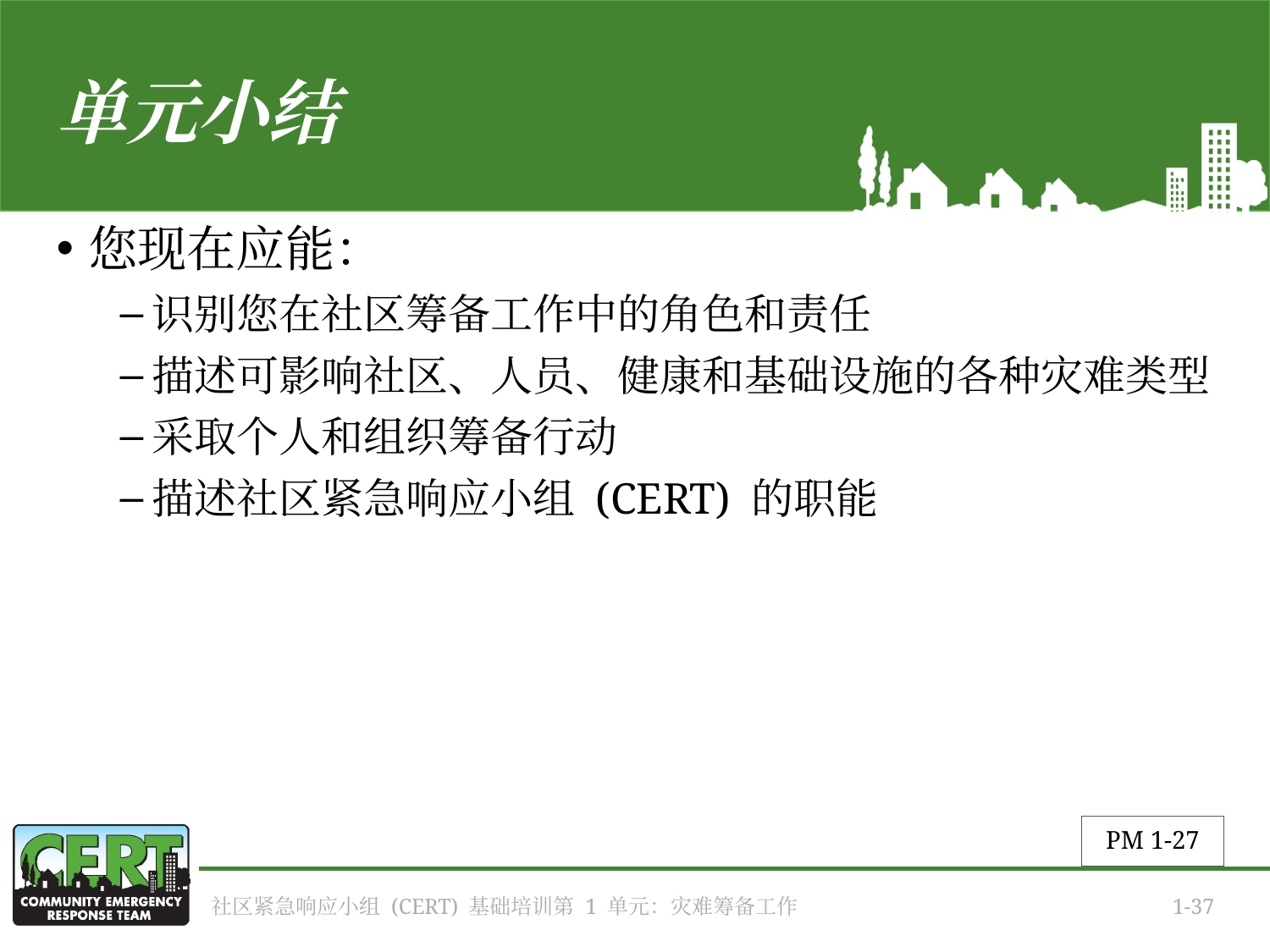

# 单元小结
您现在应能：
识别您在社区筹备工作中的角色和责任
描述可影响社区、人员、健康和基础设施的各种灾难类型
采取个人和组织筹备行动
描述社区紧急响应小组 (CERT) 的职能
PM 1-27
社区紧急响应小组 (CERT) 基础培训第 1 单元：灾难筹备工作
1-37